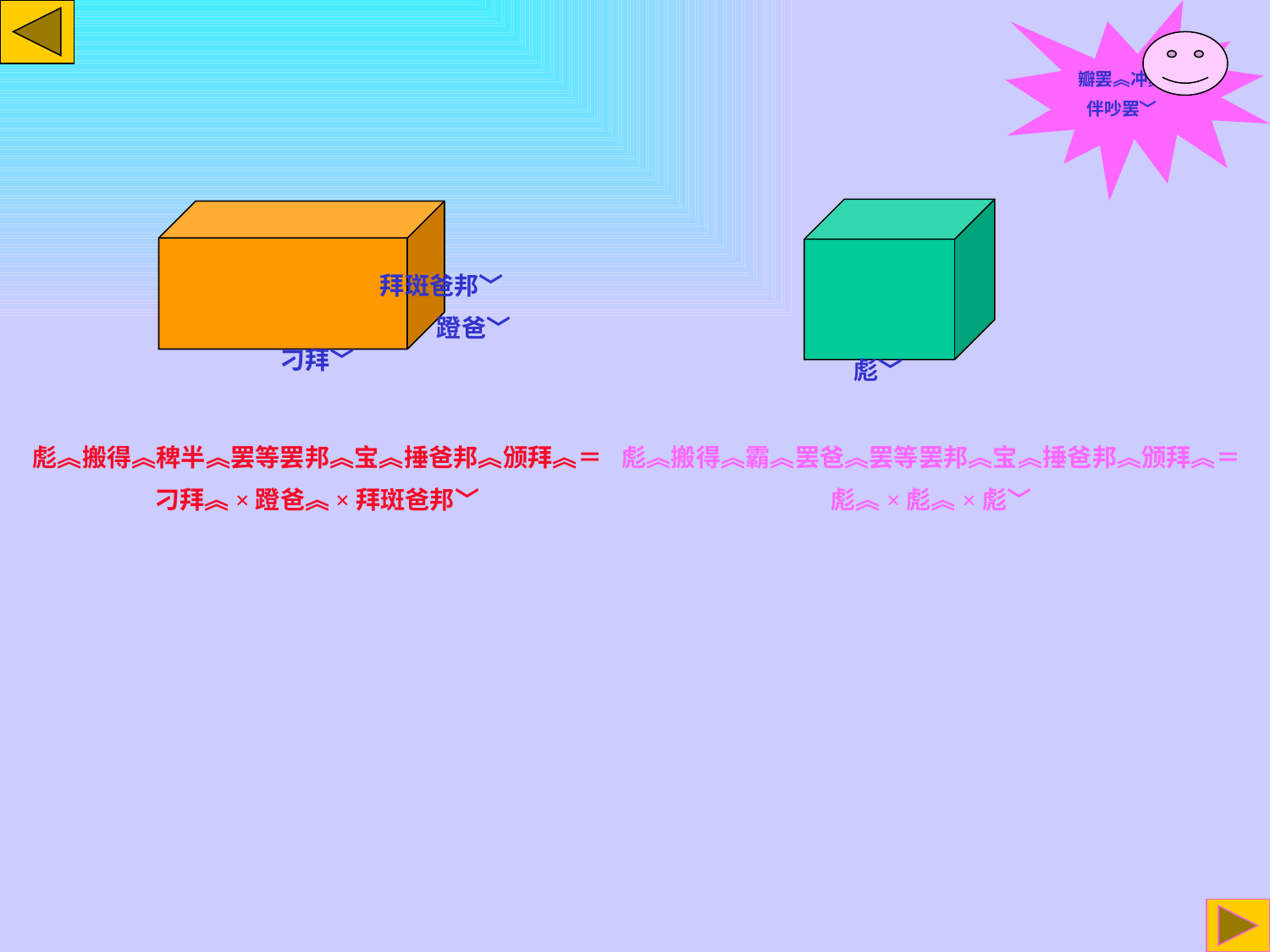

瓣罢︽冲︽
伴吵罢﹀

拜斑爸邦﹀
蹬爸﹀
刁拜﹀
彪﹀
彪︽搬得︽稗半︽罢等罢邦︽宝︽捶爸邦︽颁拜︽＝
刁拜︽×蹬爸︽×拜斑爸邦﹀
彪︽搬得︽霸︽罢爸︽罢等罢邦︽宝︽捶爸邦︽颁拜︽＝
彪︽×彪︽×彪﹀